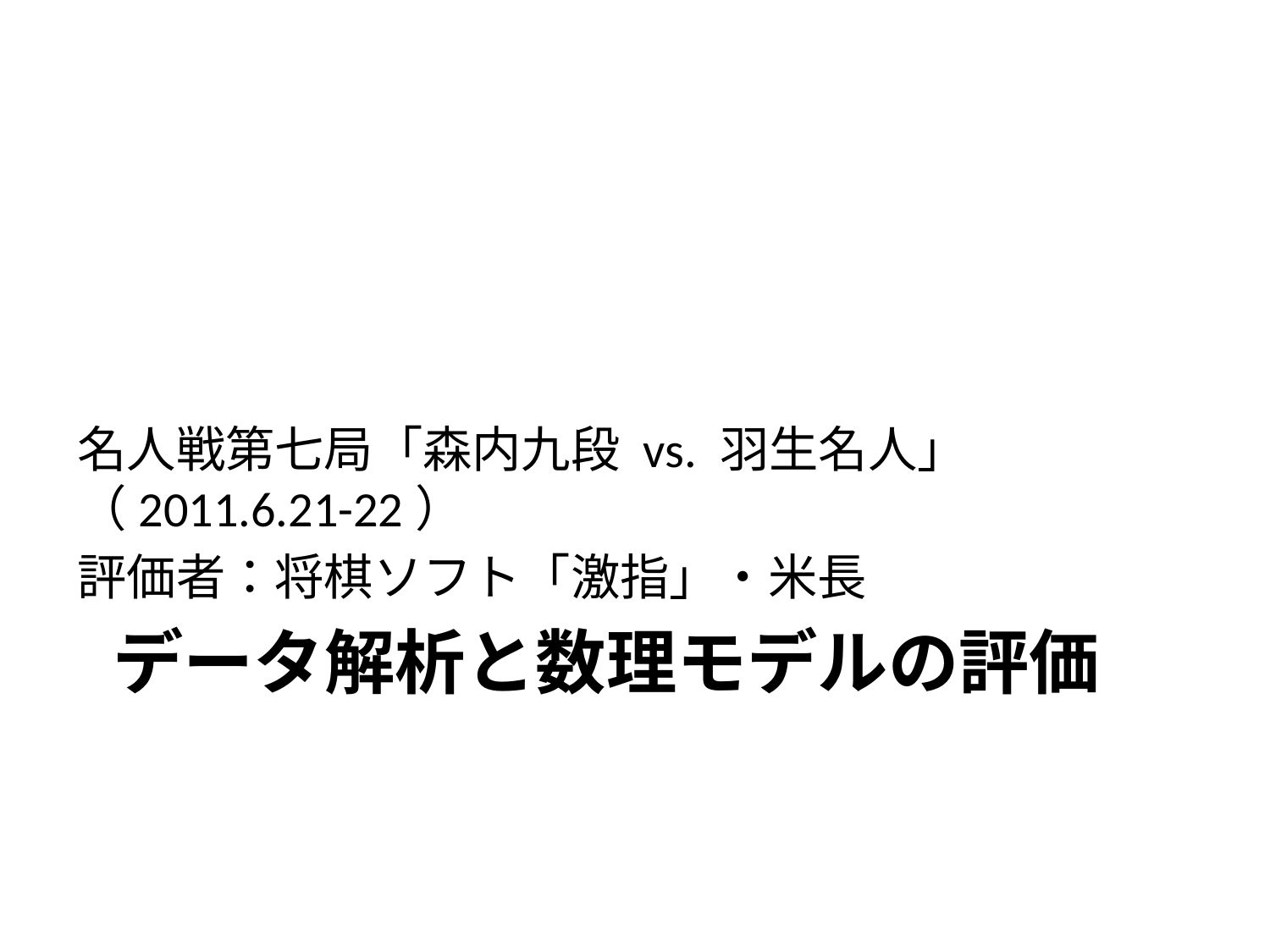

名人戦第七局「森内九段 vs. 羽生名人」（2011.6.21-22）
評価者：将棋ソフト「激指」・米長
# データ解析と数理モデルの評価